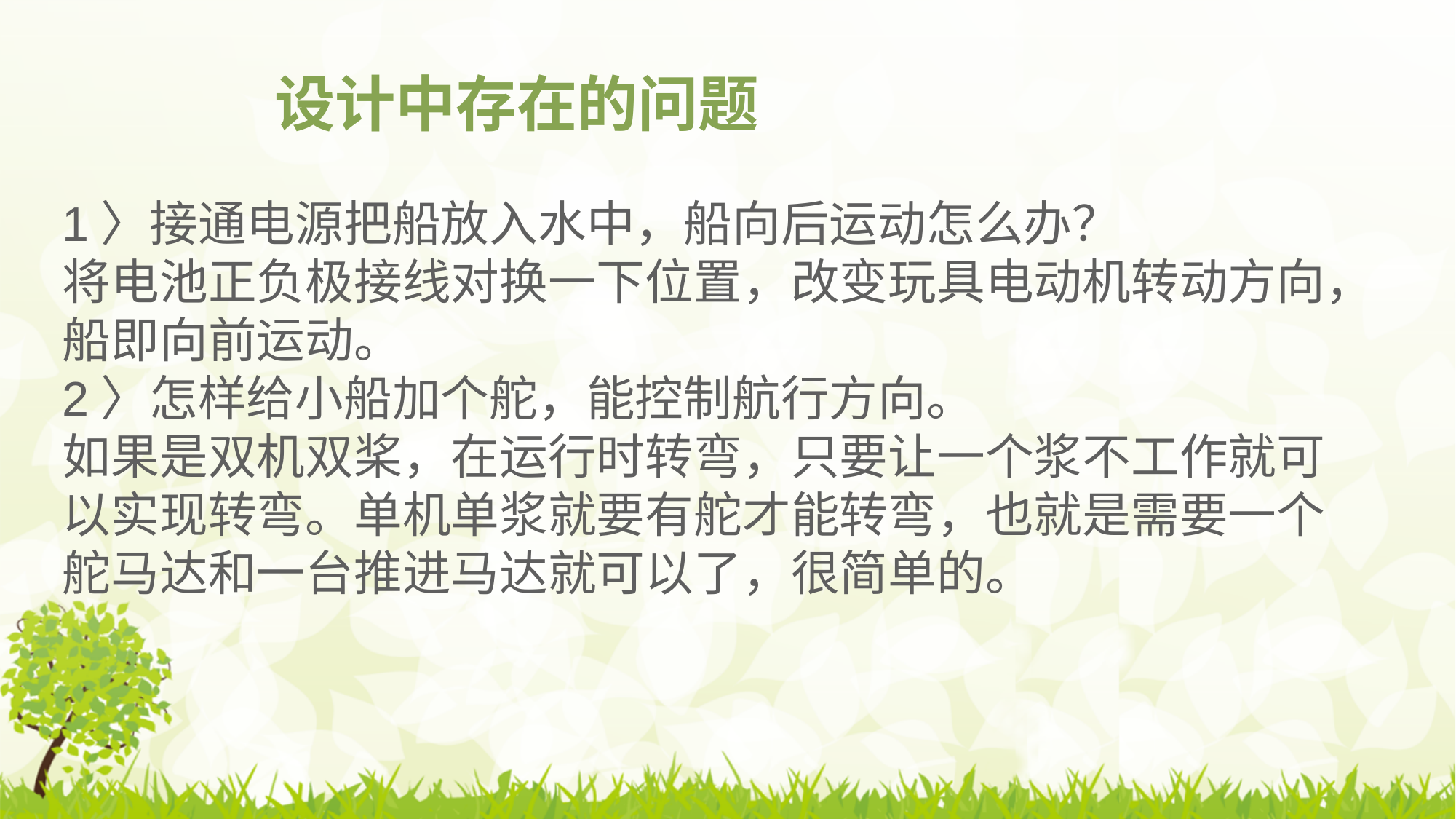

# 设计中存在的问题

1〉接通电源把船放入水中，船向后运动怎么办？
将电池正负极接线对换一下位置，改变玩具电动机转动方向，船即向前运动。
2〉怎样给小船加个舵，能控制航行方向。
如果是双机双桨，在运行时转弯，只要让一个浆不工作就可以实现转弯。单机单浆就要有舵才能转弯，也就是需要一个舵马达和一台推进马达就可以了，很简单的。